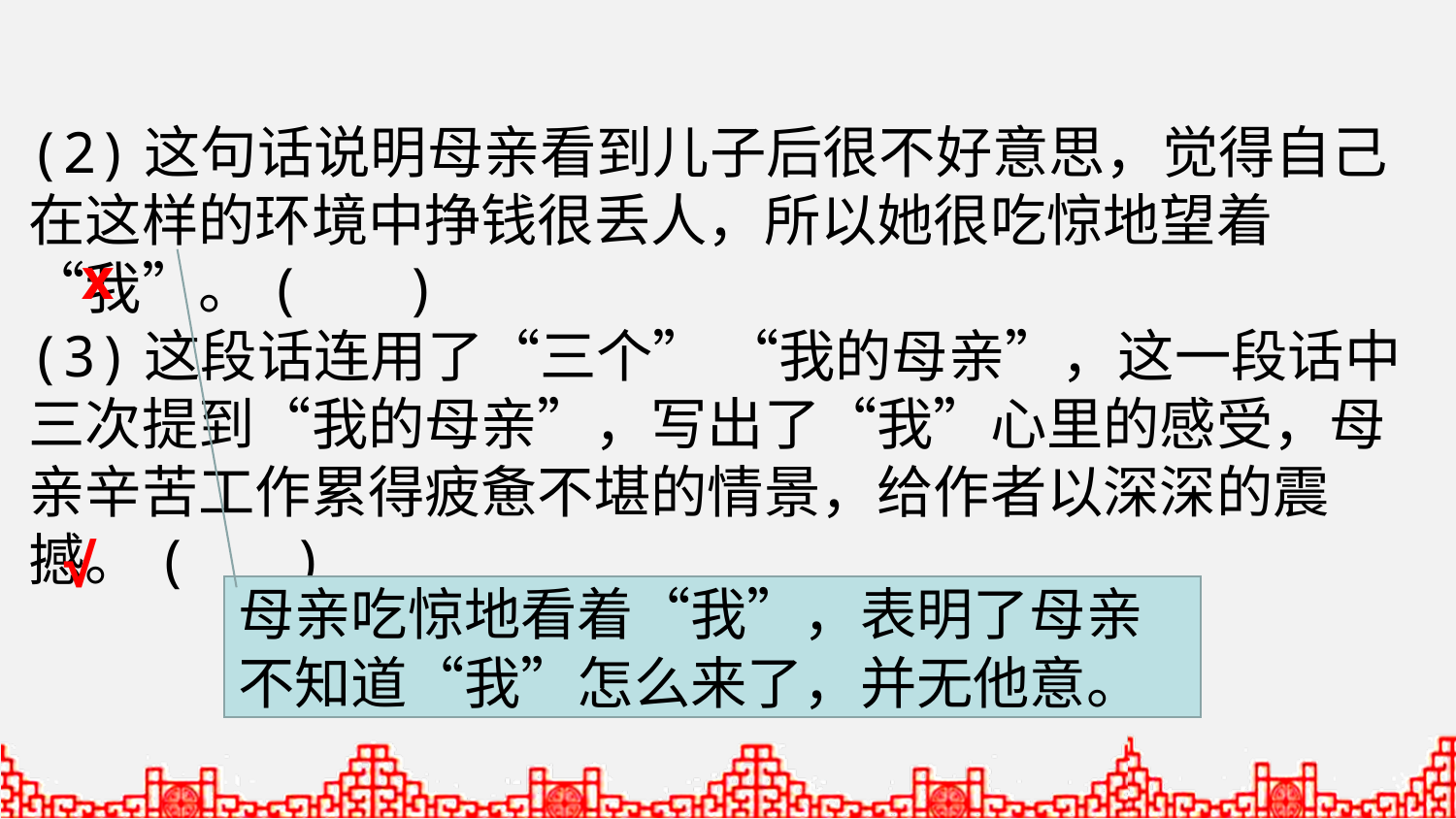

(2)这句话说明母亲看到儿子后很不好意思，觉得自己在这样的环境中挣钱很丢人，所以她很吃惊地望着“我”。(   )
(3)这段话连用了“三个” “我的母亲”，这一段话中三次提到“我的母亲”，写出了“我”心里的感受，母亲辛苦工作累得疲惫不堪的情景，给作者以深深的震撼。(   )

x
√
母亲吃惊地看着“我”，表明了母亲不知道“我”怎么来了，并无他意。